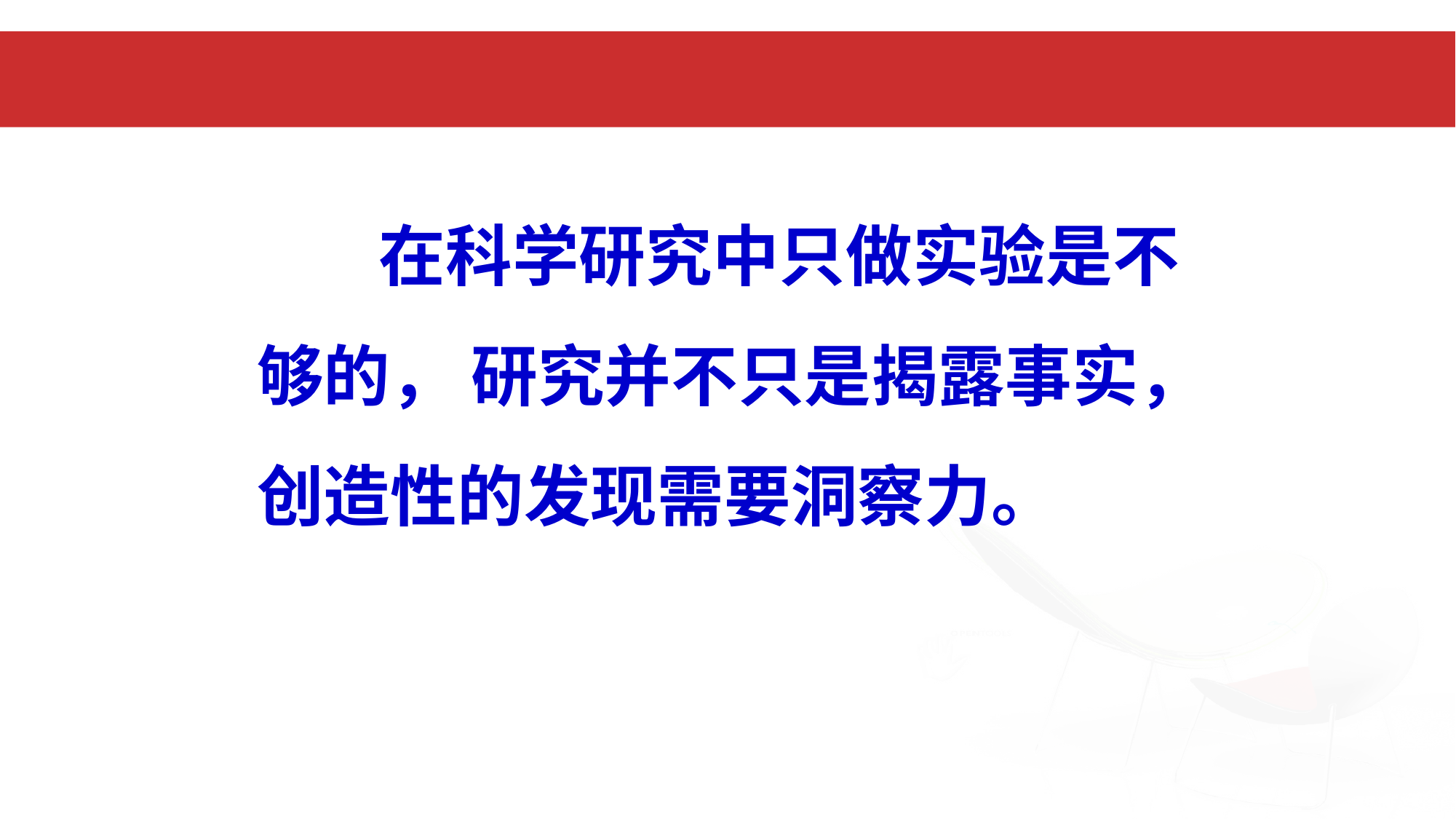

在科学研究中只做实验是不够的， 研究并不只是揭露事实，创造性的发现需要洞察力。